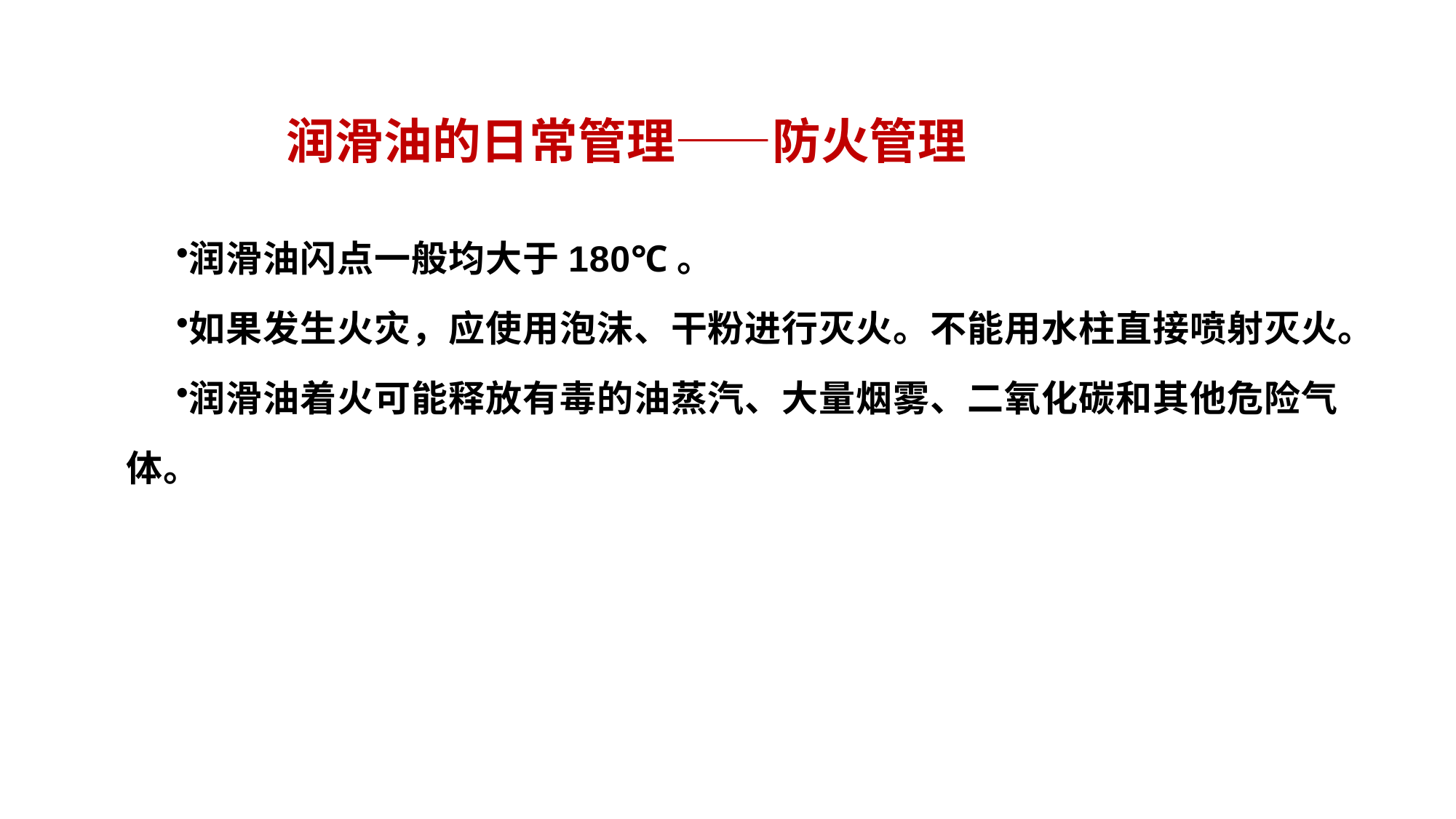

润滑油的日常管理——防火管理
润滑油闪点一般均大于180℃。
如果发生火灾，应使用泡沫、干粉进行灭火。不能用水柱直接喷射灭火。
润滑油着火可能释放有毒的油蒸汽、大量烟雾、二氧化碳和其他危险气体。